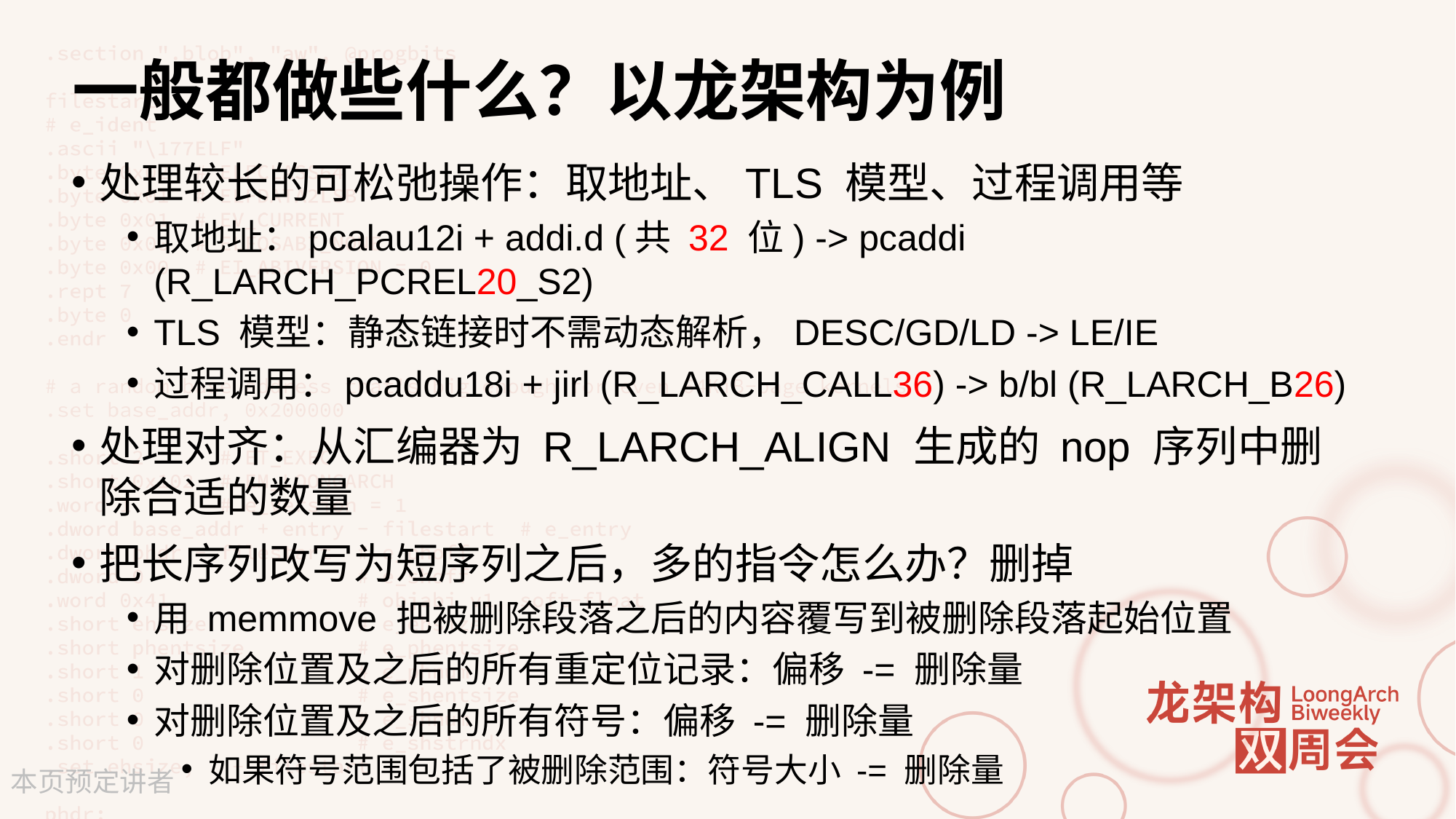

# 一般都做些什么？以龙架构为例
处理较长的可松弛操作：取地址、TLS 模型、过程调用等
取地址：pcalau12i + addi.d (共 32 位) -> pcaddi (R_LARCH_PCREL20_S2)
TLS 模型：静态链接时不需动态解析，DESC/GD/LD -> LE/IE
过程调用：pcaddu18i + jirl (R_LARCH_CALL36) -> b/bl (R_LARCH_B26)
处理对齐：从汇编器为 R_LARCH_ALIGN 生成的 nop 序列中删除合适的数量
把长序列改写为短序列之后，多的指令怎么办？删掉
用 memmove 把被删除段落之后的内容覆写到被删除段落起始位置
对删除位置及之后的所有重定位记录：偏移 -= 删除量
对删除位置及之后的所有符号：偏移 -= 删除量
如果符号范围包括了被删除范围：符号大小 -= 删除量